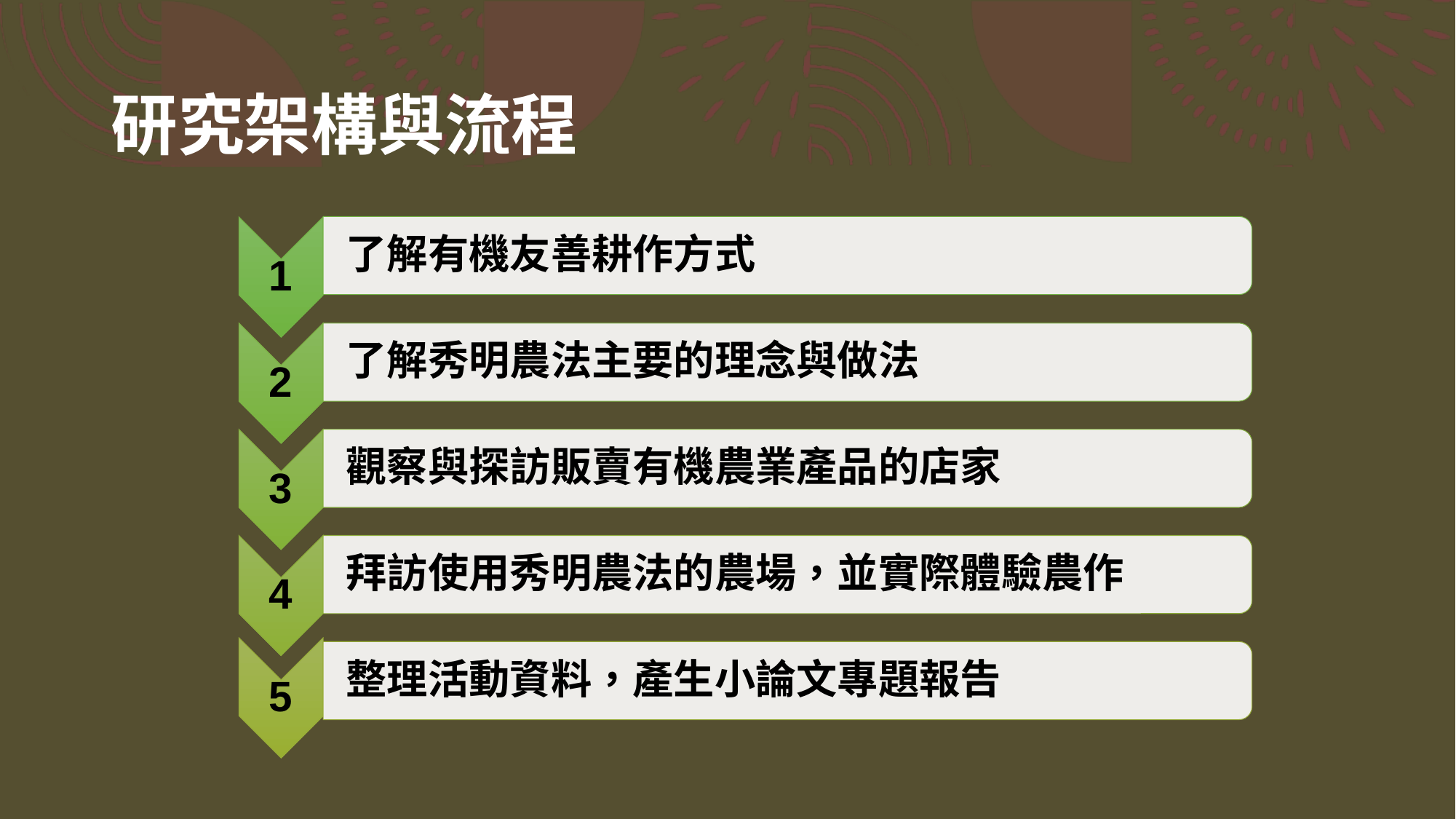

# 研究架構與流程
1
了解有機友善耕作方式
2
了解秀明農法主要的理念與做法
3
觀察與探訪販賣有機農業產品的店家
4
拜訪使用秀明農法的農場，並實際體驗農作
5
整理活動資料，產生小論文專題報告